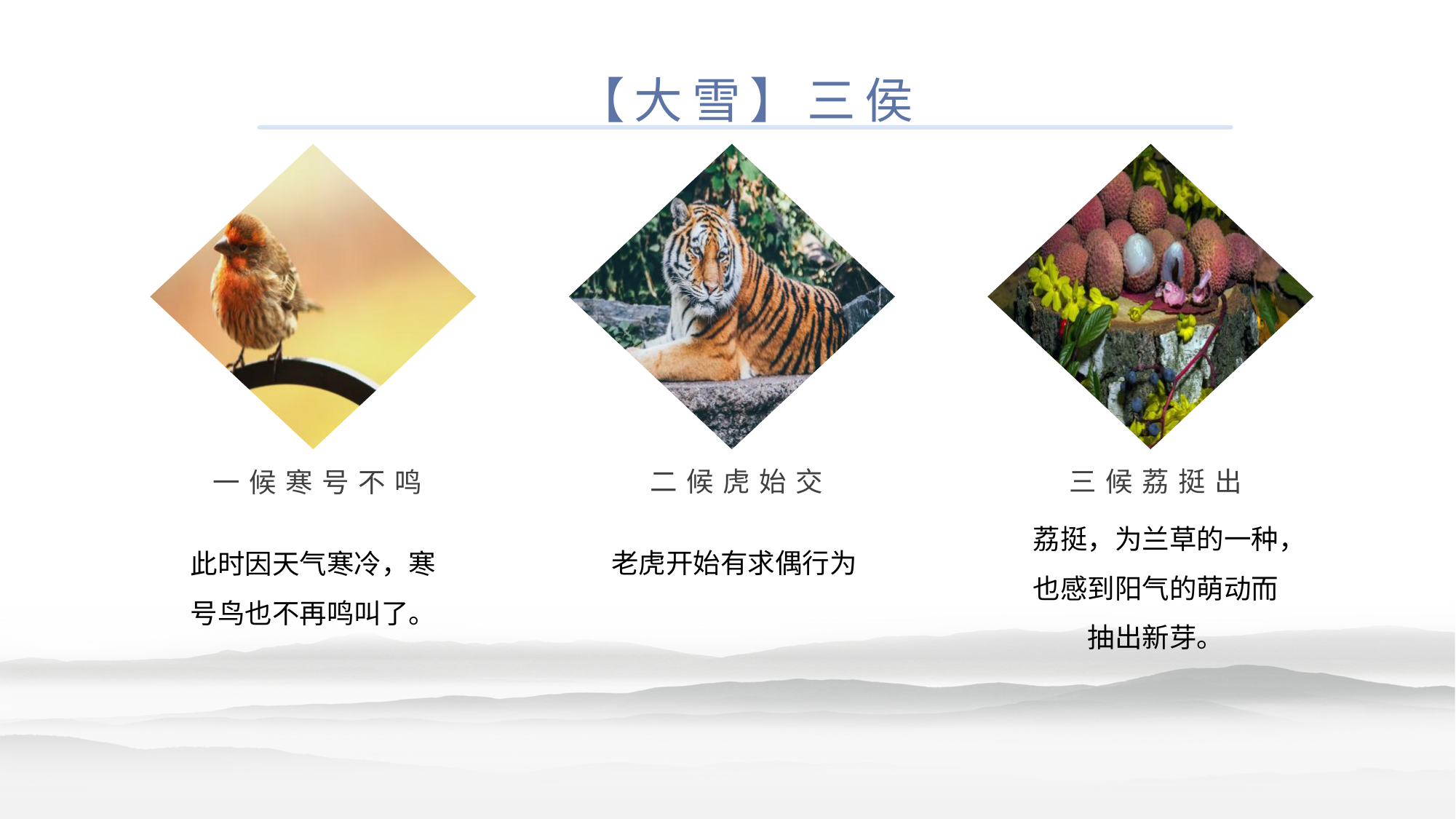

【大雪】三侯

二候虎始交
三候荔挺出
一候寒号不鸣
荔挺，为兰草的一种，也感到阳气的萌动而抽出新芽。
老虎开始有求偶行为
此时因天气寒冷，寒号鸟也不再鸣叫了。